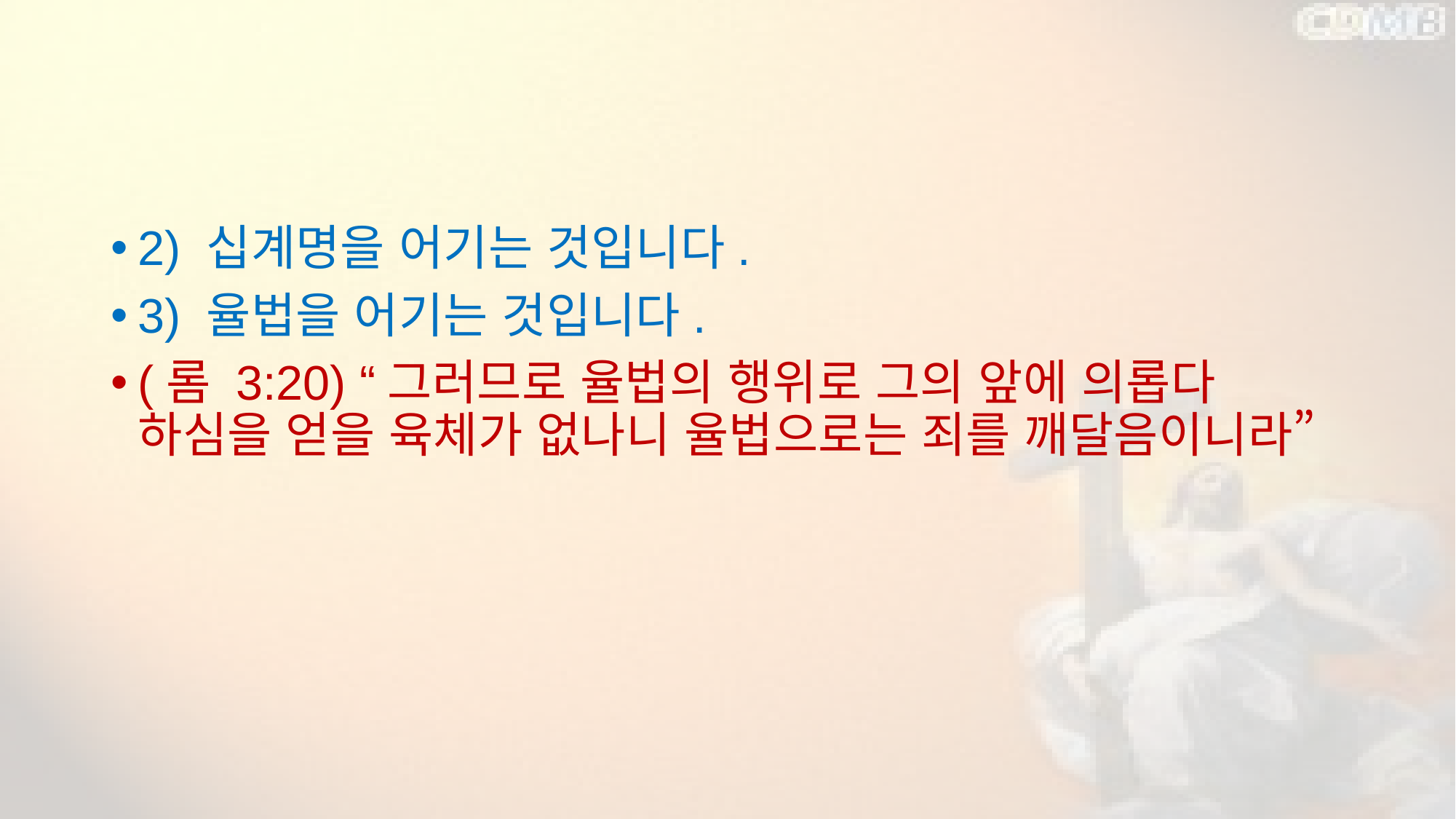

#
2) 십계명을 어기는 것입니다.
3) 율법을 어기는 것입니다.
(롬 3:20) “그러므로 율법의 행위로 그의 앞에 의롭다 하심을 얻을 육체가 없나니 율법으로는 죄를 깨달음이니라”